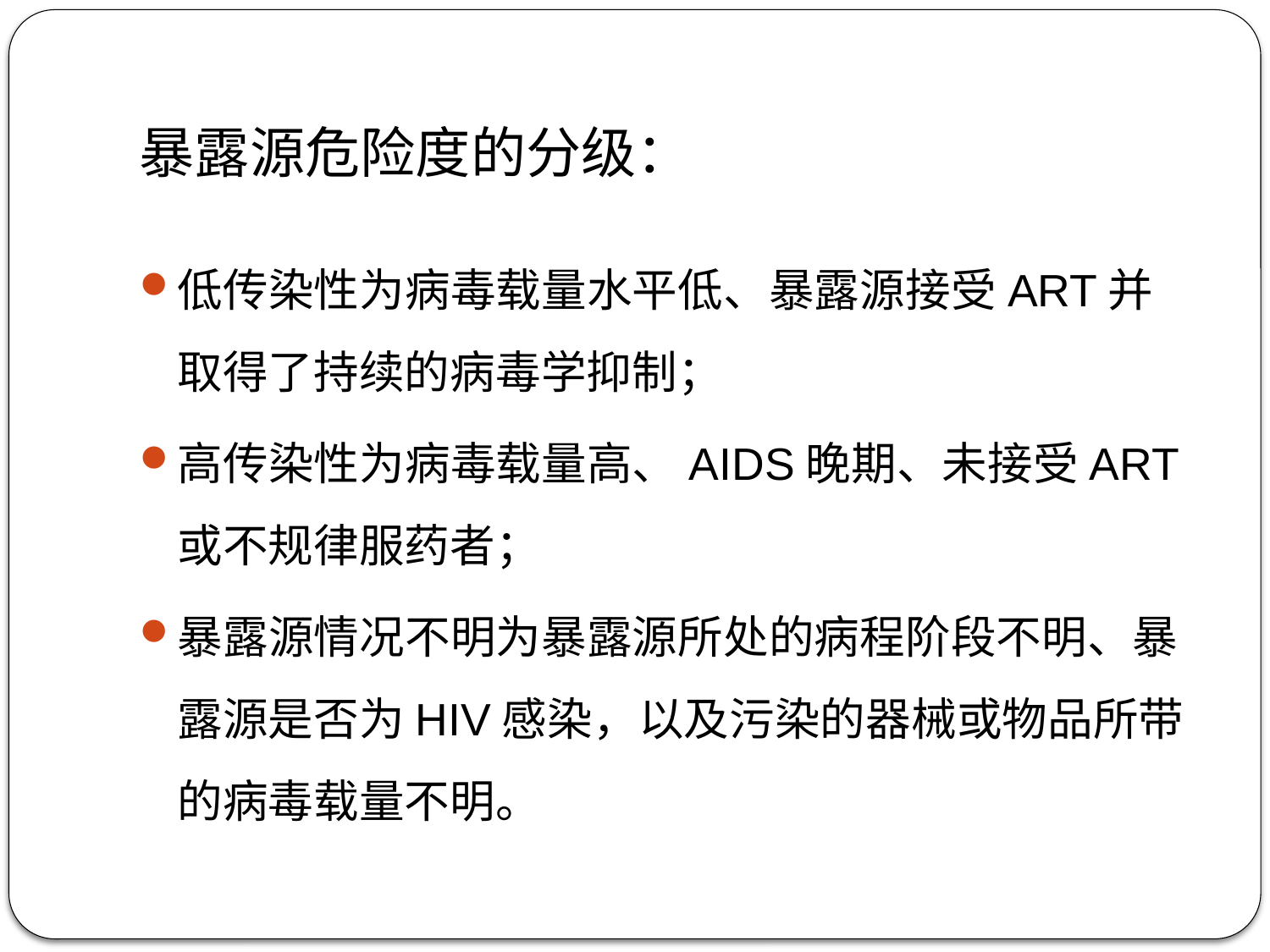

# 暴露源危险度的分级：
低传染性为病毒载量水平低、暴露源接受ART并取得了持续的病毒学抑制；
高传染性为病毒载量高、AIDS晚期、未接受ART或不规律服药者；
暴露源情况不明为暴露源所处的病程阶段不明、暴露源是否为HIV感染，以及污染的器械或物品所带的病毒载量不明。